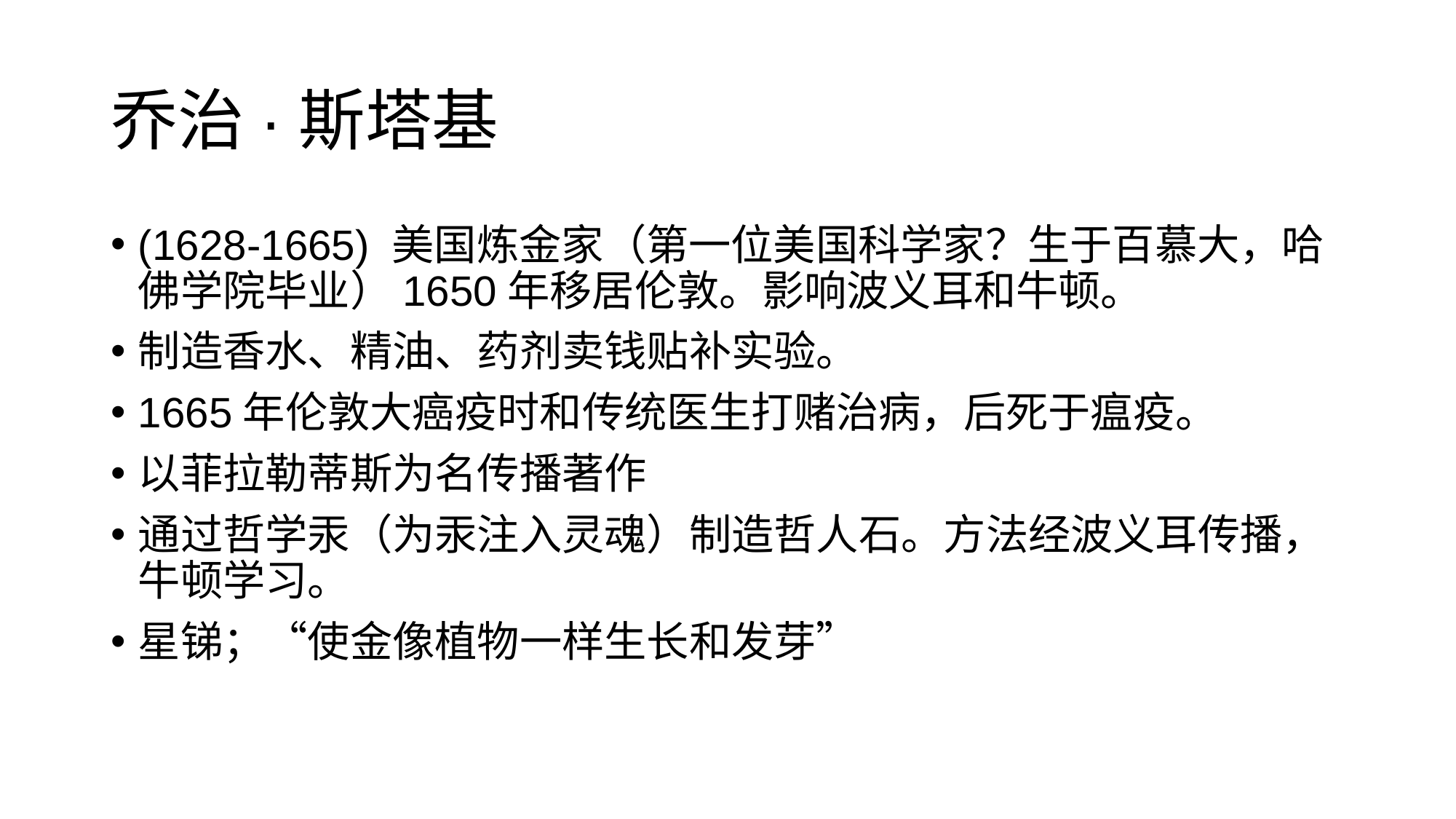

# 乔治·斯塔基
(1628-1665) 美国炼金家（第一位美国科学家？生于百慕大，哈佛学院毕业）1650年移居伦敦。影响波义耳和牛顿。
制造香水、精油、药剂卖钱贴补实验。
1665年伦敦大癌疫时和传统医生打赌治病，后死于瘟疫。
以菲拉勒蒂斯为名传播著作
通过哲学汞（为汞注入灵魂）制造哲人石。方法经波义耳传播，牛顿学习。
星锑；“使金像植物一样生长和发芽”